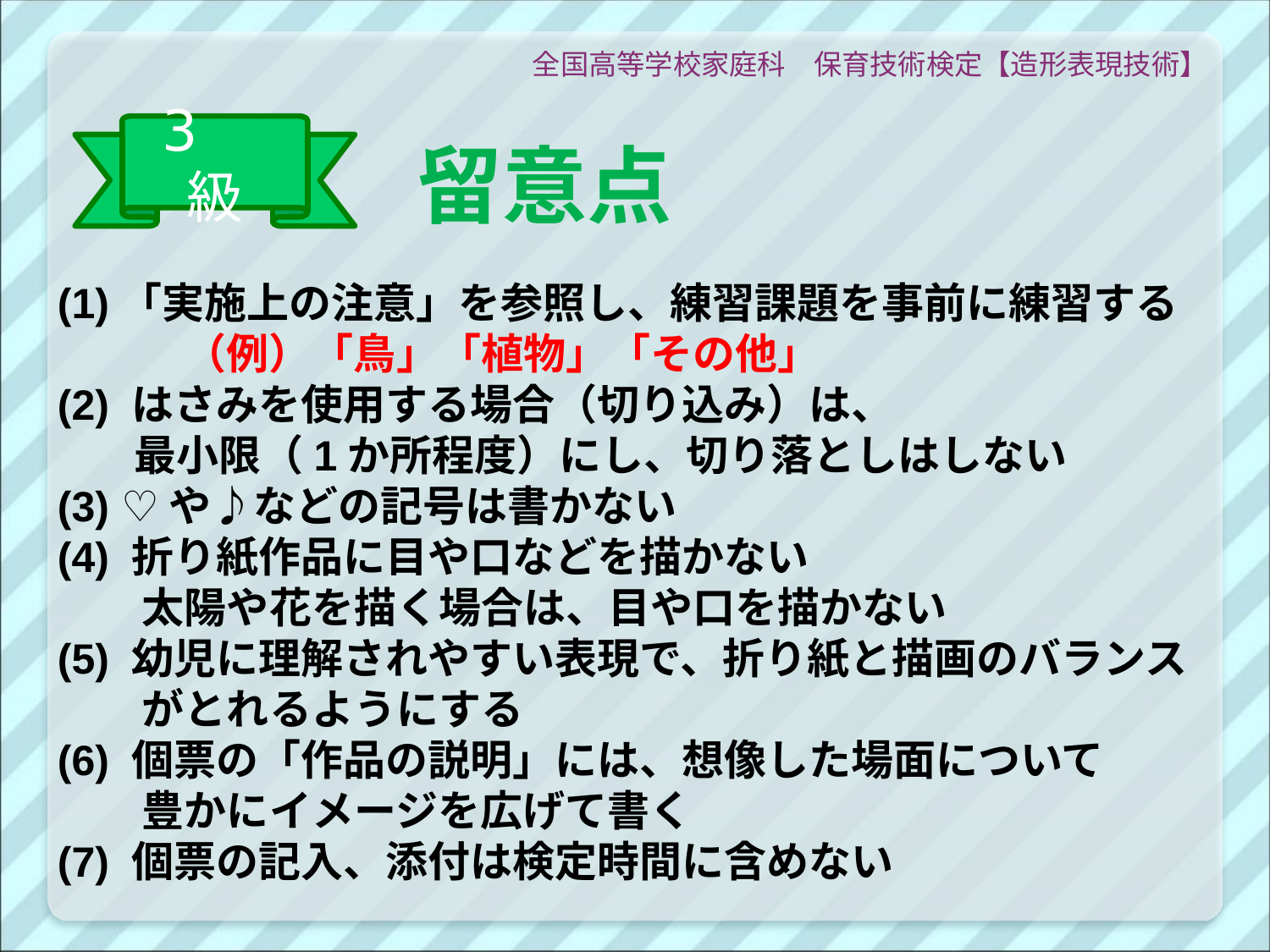

全国高等学校家庭科　保育技術検定【造形表現技術】
3　級
# 留意点

(1)「実施上の注意」を参照し、練習課題を事前に練習する
　　　（例）「鳥」「植物」「その他」
(2) はさみを使用する場合（切り込み）は、
       最小限（1か所程度）にし、切り落としはしない
(3) ♡や♪などの記号は書かない
(4) 折り紙作品に目や口などを描かない
　　太陽や花を描く場合は、目や口を描かない
(5) 幼児に理解されやすい表現で、折り紙と描画のバランス
　　がとれるようにする
(6) 個票の「作品の説明」には、想像した場面について
　　豊かにイメージを広げて書く
(7) 個票の記入、添付は検定時間に含めない